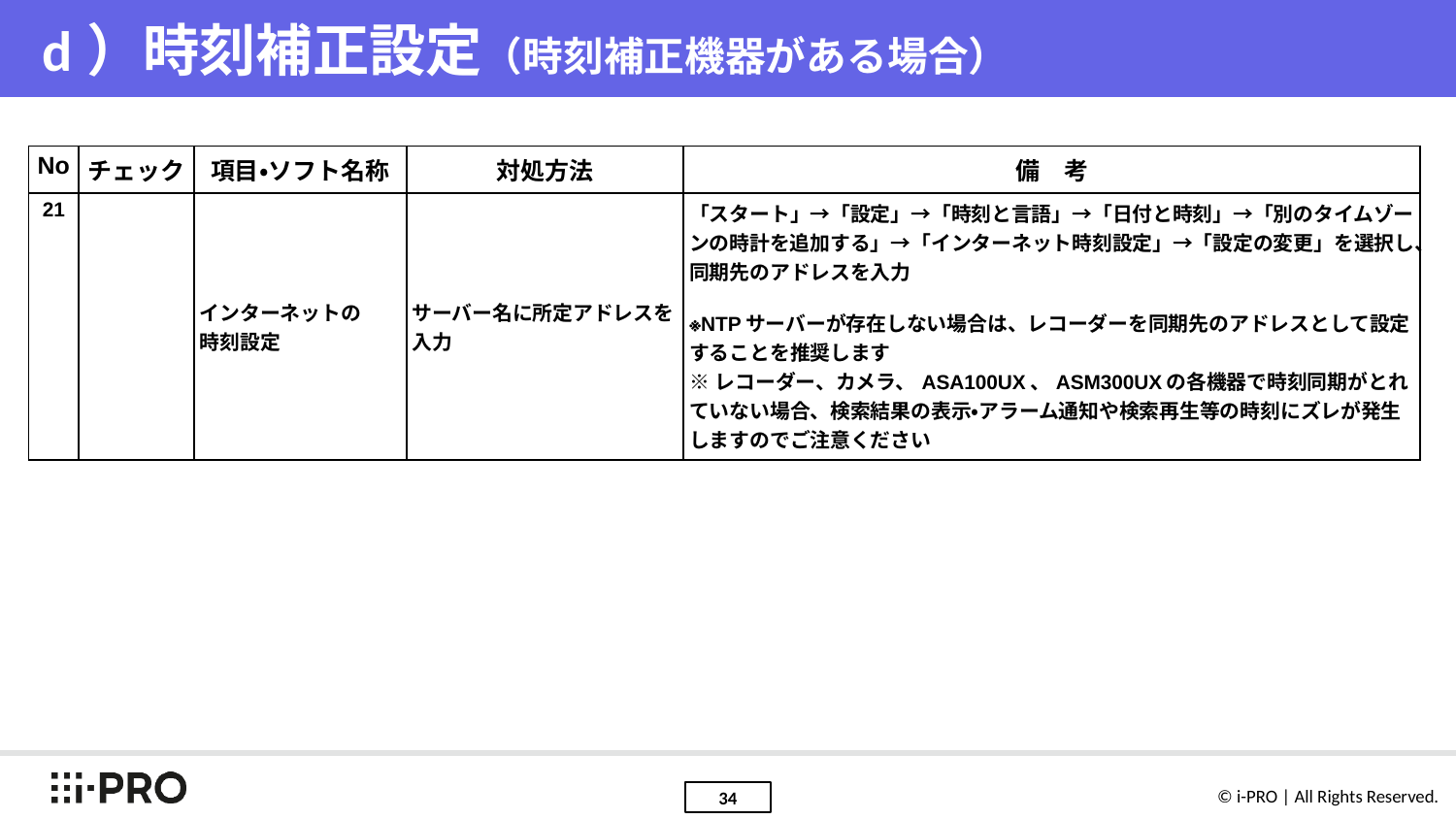

# d）時刻補正設定（時刻補正機器がある場合）
| No | チェック | 項目・ソフト名称 | 対処方法 | 備　考 |
| --- | --- | --- | --- | --- |
| 21 |  | インターネットの 時刻設定 | サーバー名に所定アドレスを⼊⼒ | 「スタート」→「設定」→「時刻と言語」→「日付と時刻」→「別のタイムゾーンの時計を追加する」→「インターネット時刻設定」→「設定の変更」を選択し、同期先のアドレスを入力 ※NTPサーバーが存在しない場合は、レコーダーを同期先のアドレスとして設定することを推奨します ※レコーダー、カメラ、ASA100UX、ASM300UXの各機器で時刻同期がとれていない場合、検索結果の表示・アラーム通知や検索再生等の時刻にズレが発生しますのでご注意ください |